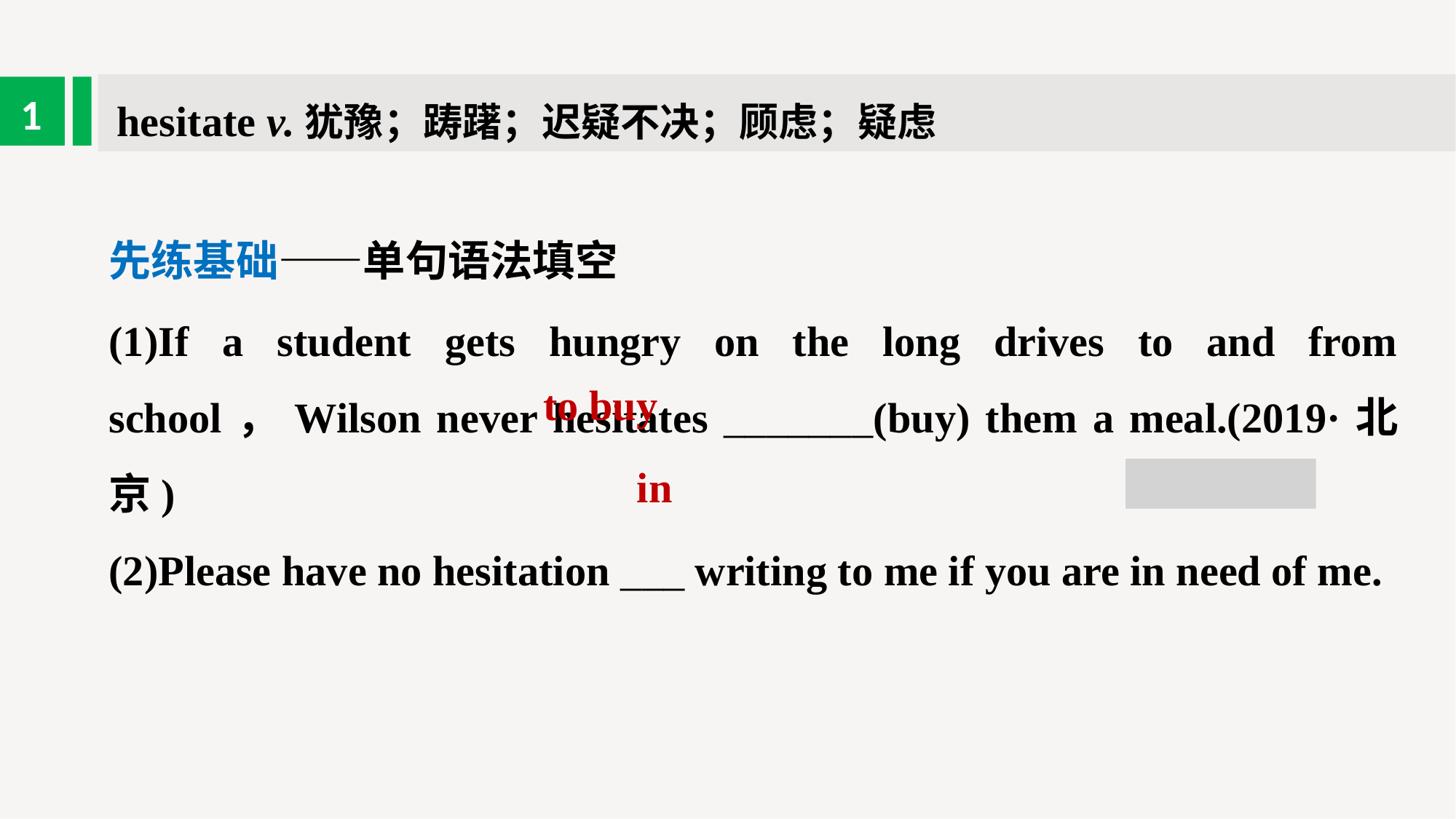

hesitate v.犹豫；踌躇；迟疑不决；顾虑；疑虑

1
先练基础——单句语法填空
(1)If a student gets hungry on the long drives to and from school，Wilson never hesitates _______(buy) them a meal.(2019·北京)
(2)Please have no hesitation ___ writing to me if you are in need of me.
to buy
in